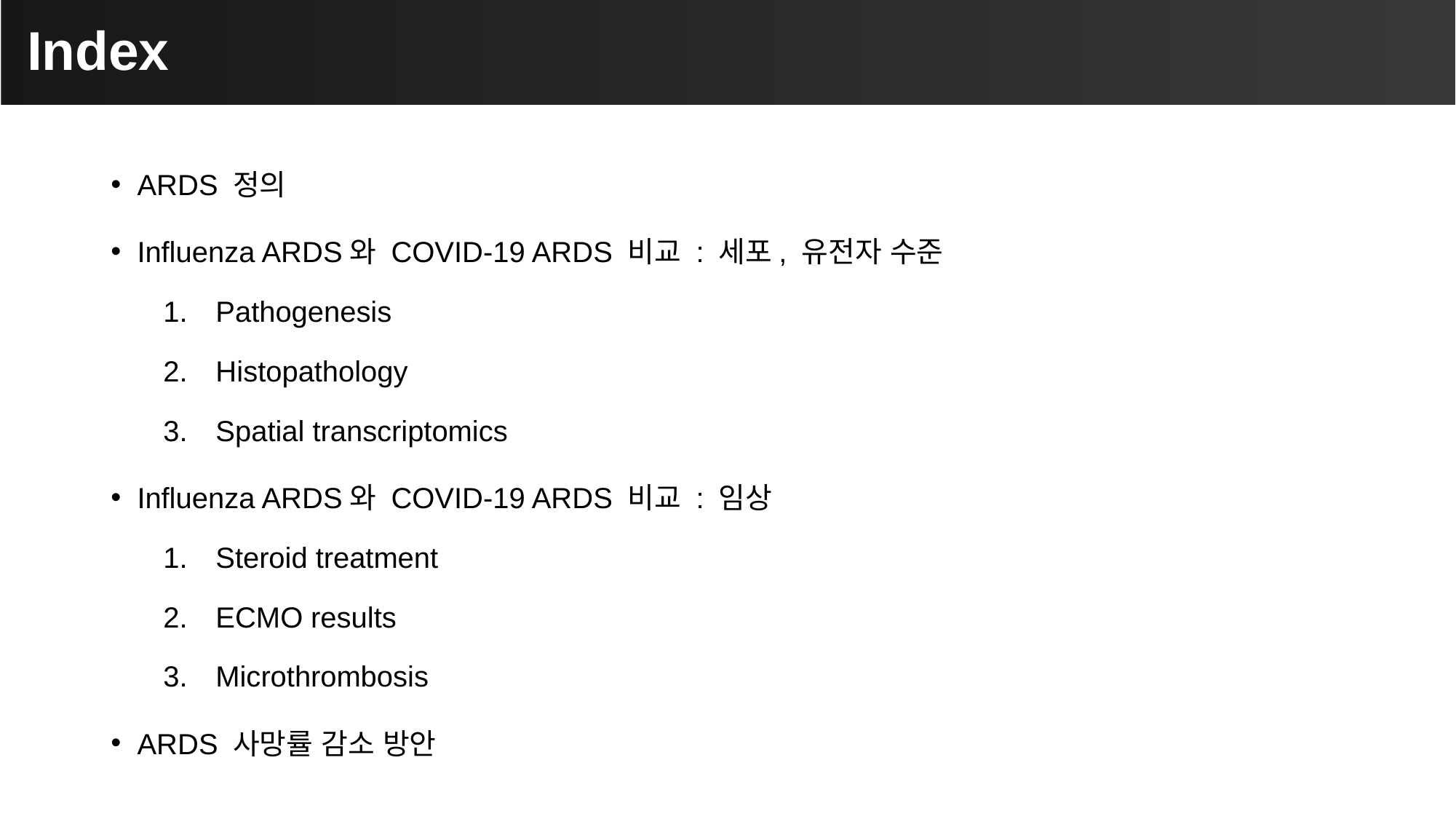

# Index
ARDS 정의
Influenza ARDS와 COVID-19 ARDS 비교 : 세포, 유전자 수준
Pathogenesis
Histopathology
Spatial transcriptomics
Influenza ARDS와 COVID-19 ARDS 비교 : 임상
Steroid treatment
ECMO results
Microthrombosis
ARDS 사망률 감소 방안